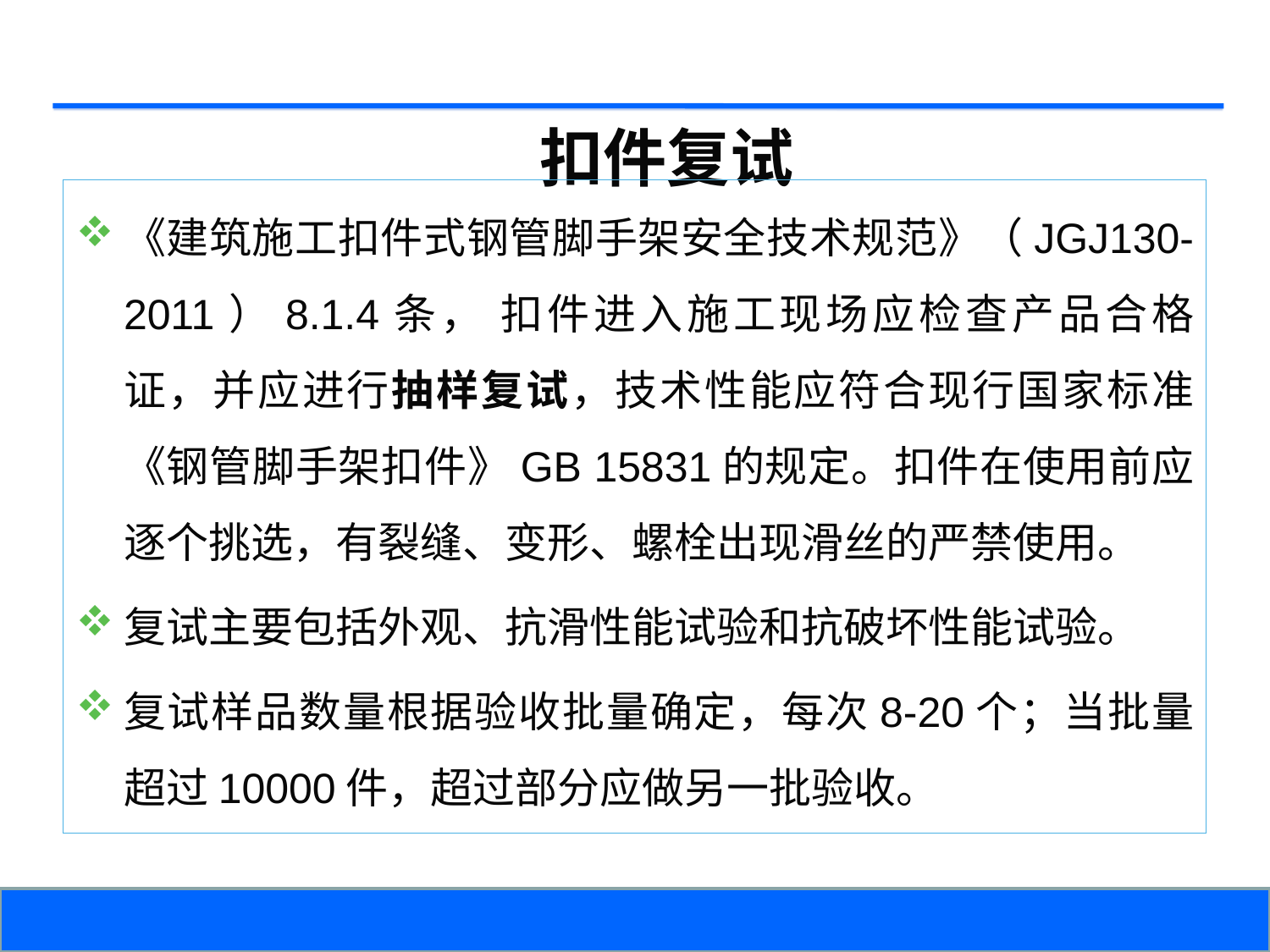

扣件复试
《建筑施工扣件式钢管脚手架安全技术规范》（JGJ130-2011）8.1.4条， 扣件进入施工现场应检查产品合格证，并应进行抽样复试，技术性能应符合现行国家标准《钢管脚手架扣件》GB 15831的规定。扣件在使用前应逐个挑选，有裂缝、变形、螺栓出现滑丝的严禁使用。
复试主要包括外观、抗滑性能试验和抗破坏性能试验。
复试样品数量根据验收批量确定，每次8-20个；当批量超过10000件，超过部分应做另一批验收。